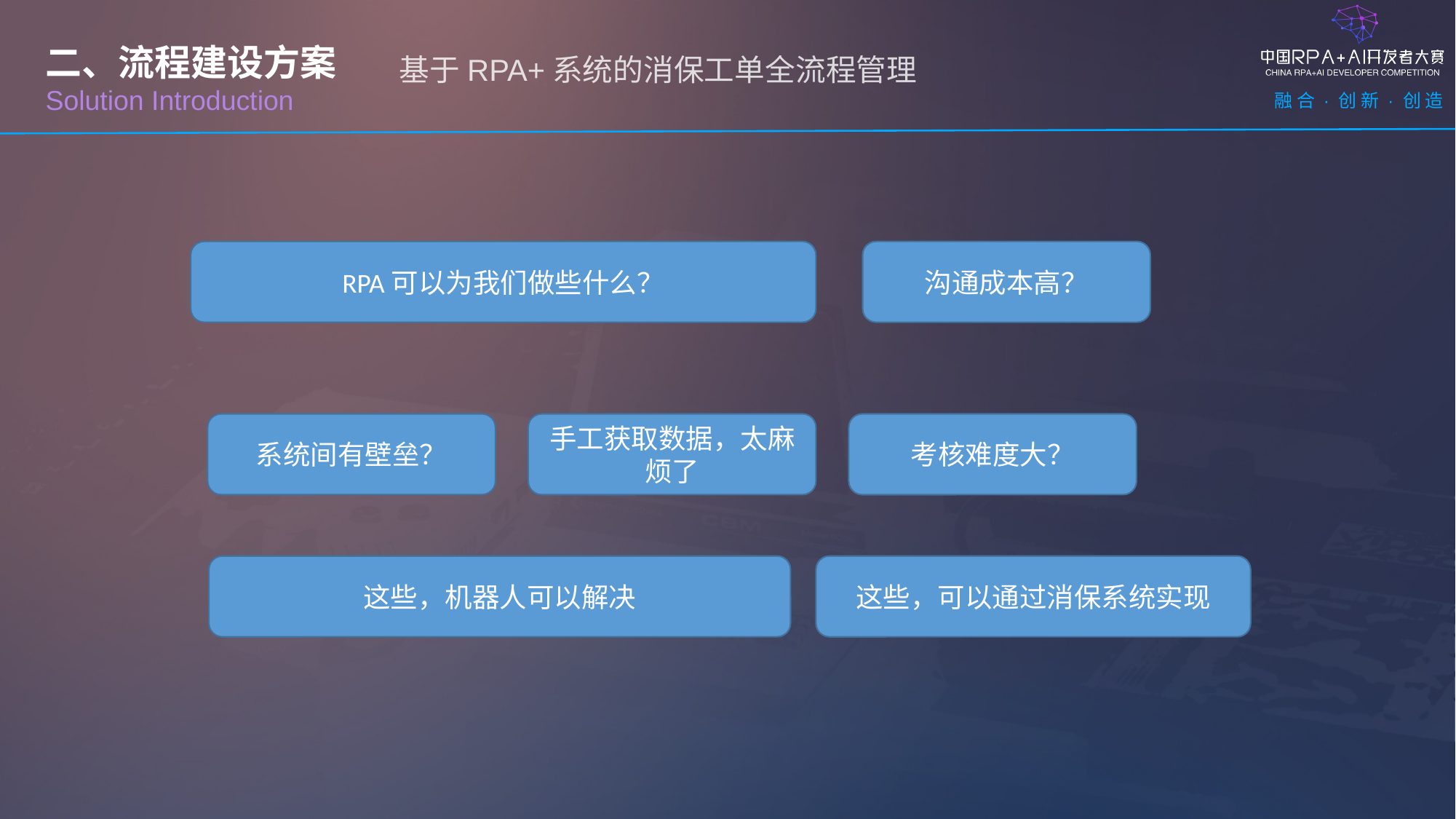

二、流程建设方案
Solution Introduction

基于RPA+系统的消保工单全流程管理
RPA可以为我们做些什么？
沟通成本高？
系统间有壁垒？
手工获取数据，太麻烦了
考核难度大？
这些，机器人可以解决
这些，可以通过消保系统实现